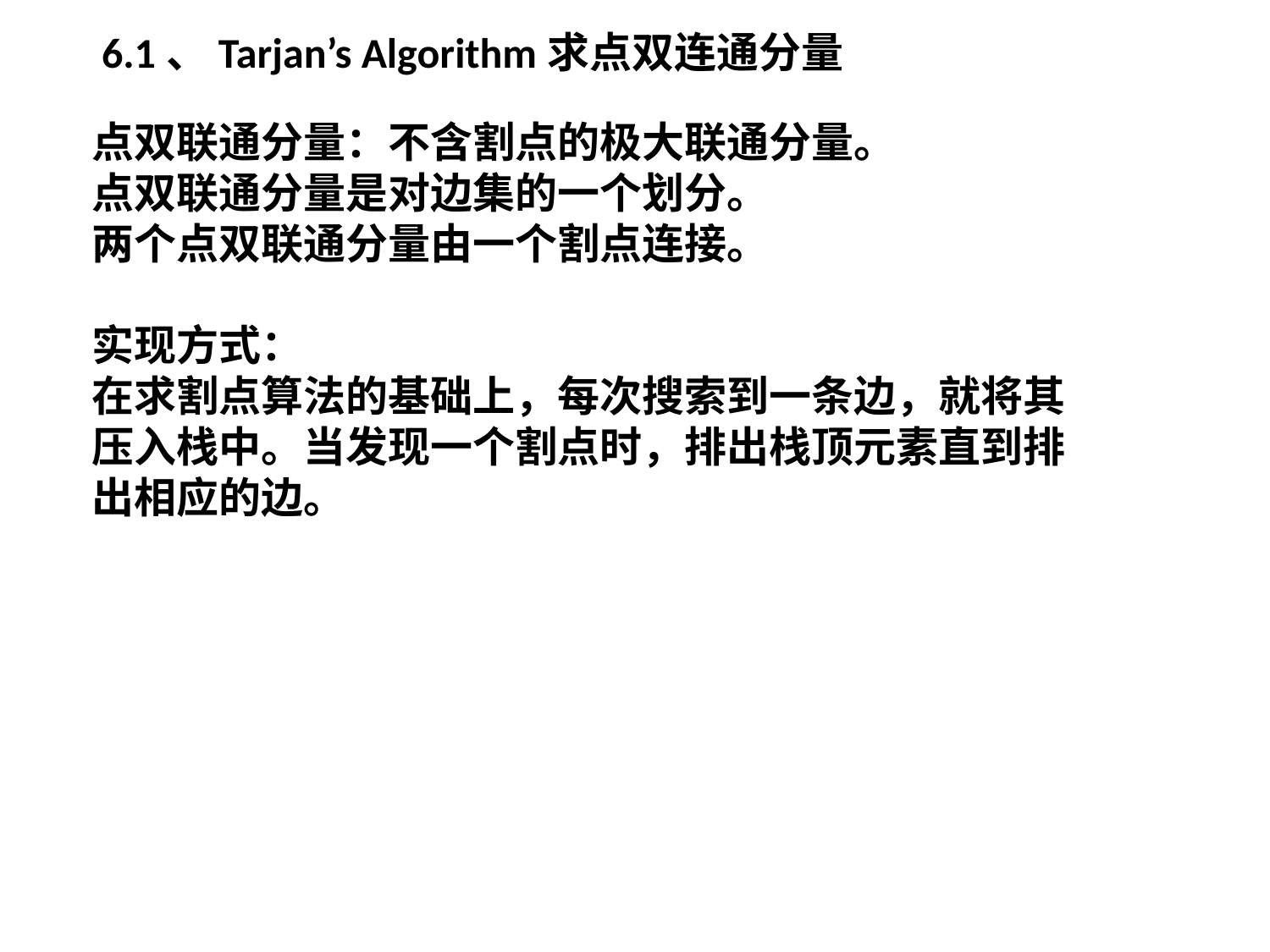

6.1、Tarjan’s Algorithm求点双连通分量
点双联通分量：不含割点的极大联通分量。
点双联通分量是对边集的一个划分。
两个点双联通分量由一个割点连接。

实现方式：
在求割点算法的基础上，每次搜索到一条边，就将其压入栈中。当发现一个割点时，排出栈顶元素直到排出相应的边。